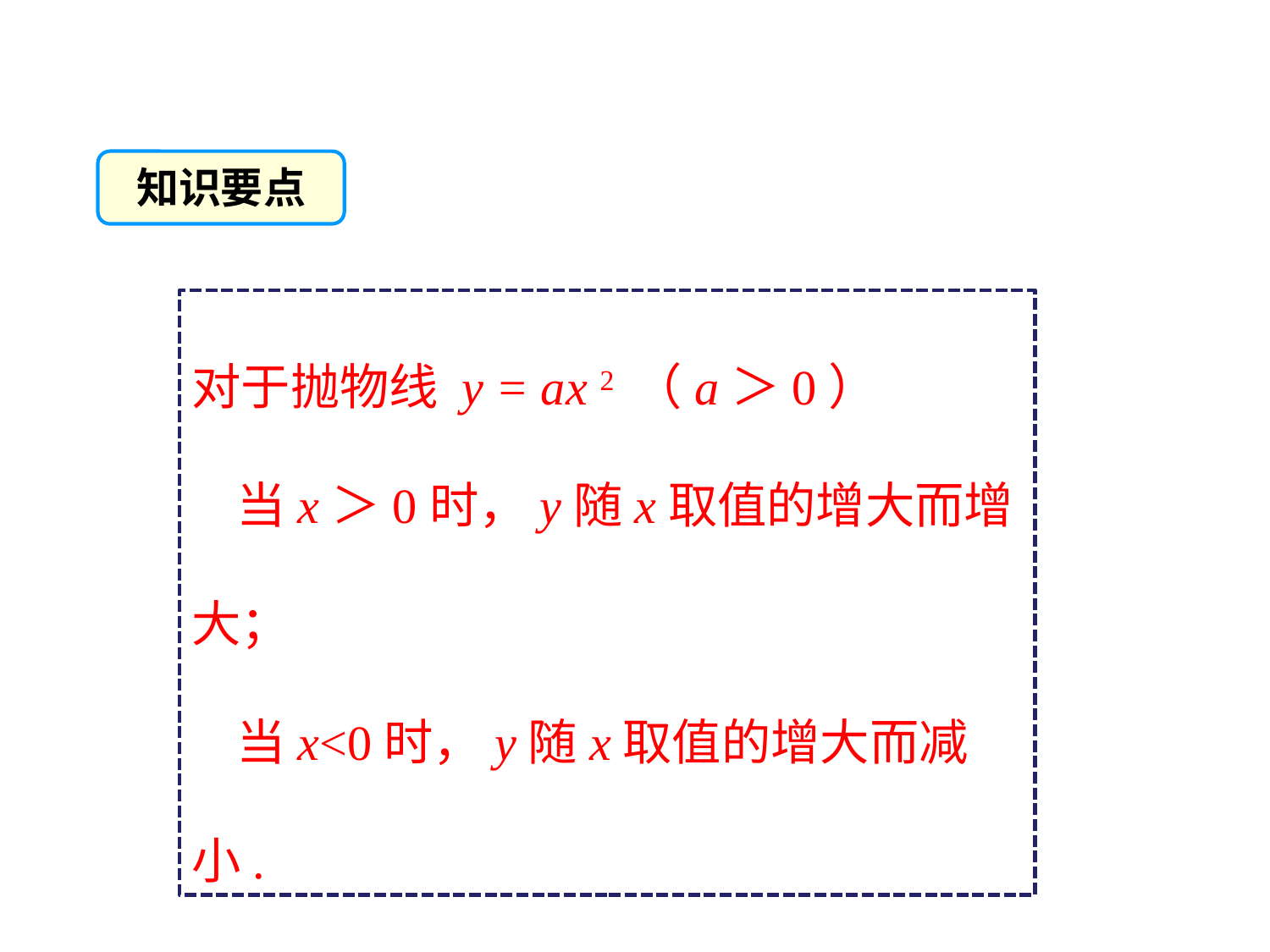

知识要点
对于抛物线 y = ax 2 （a＞0）
   当x＞0时，y随x取值的增大而增大；
   当x<0时，y随x取值的增大而减小.